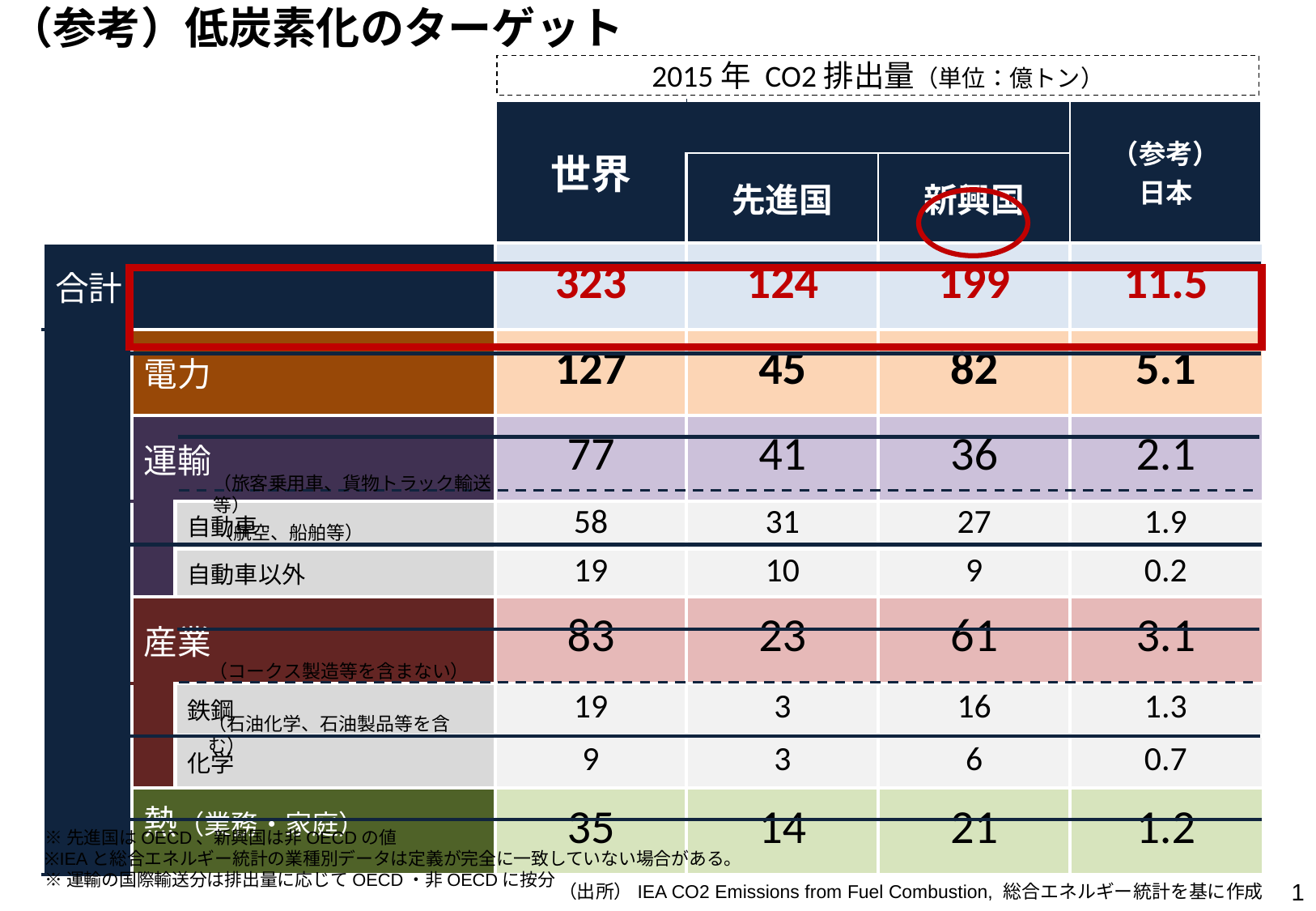

（参考）低炭素化のターゲット
2015年 CO2排出量（単位：億トン）
|  |  |  | 世界 |  |  | （参考） 日本 |
| --- | --- | --- | --- | --- | --- | --- |
|  |  |  |  | 先進国 | 新興国 |  |
| 合計 |  |  | 323 | 124 | 199 | 11.5 |
|  | 電力 |  | 127 | 45 | 82 | 5.1 |
|  | 運輸 |  | 77 | 41 | 36 | 2.1 |
|  |  | 自動車 | 58 | 31 | 27 | 1.9 |
|  |  | 自動車以外 | 19 | 10 | 9 | 0.2 |
|  | 産業 |  | 83 | 23 | 61 | 3.1 |
|  |  | 鉄鋼 | 19 | 3 | 16 | 1.3 |
|  |  | 化学 | 9 | 3 | 6 | 0.7 |
|  | 熱（業務・家庭） |  | 35 | 14 | 21 | 1.2 |

（旅客乗用車、貨物トラック輸送等）
（航空、船舶等）
（コークス製造等を含まない）
（石油化学、石油製品等を含む）
※先進国はOECD、新興国は非OECDの値
※IEAと総合エネルギー統計の業種別データは定義が完全に一致していない場合がある。
※運輸の国際輸送分は排出量に応じてOECD・非OECDに按分
1
（出所）IEA CO2 Emissions from Fuel Combustion, 総合エネルギー統計を基に作成